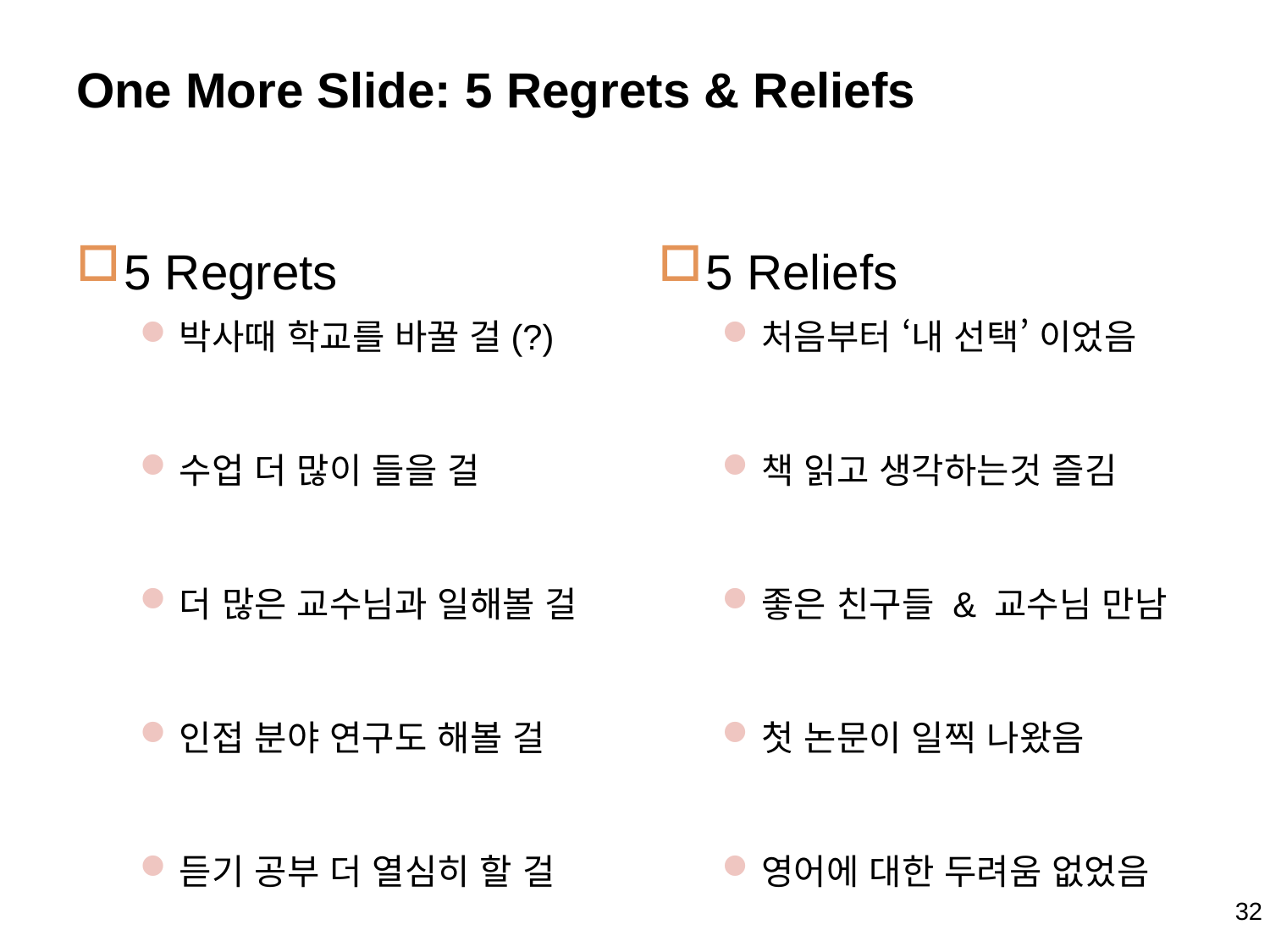

# One More Slide: 5 Regrets & Reliefs
5 Regrets
박사때 학교를 바꿀 걸(?)

수업 더 많이 들을 걸

더 많은 교수님과 일해볼 걸

인접 분야 연구도 해볼 걸

듣기 공부 더 열심히 할 걸

5 Reliefs
처음부터 ‘내 선택’ 이었음

책 읽고 생각하는것 즐김

좋은 친구들 & 교수님 만남

첫 논문이 일찍 나왔음

영어에 대한 두려움 없었음